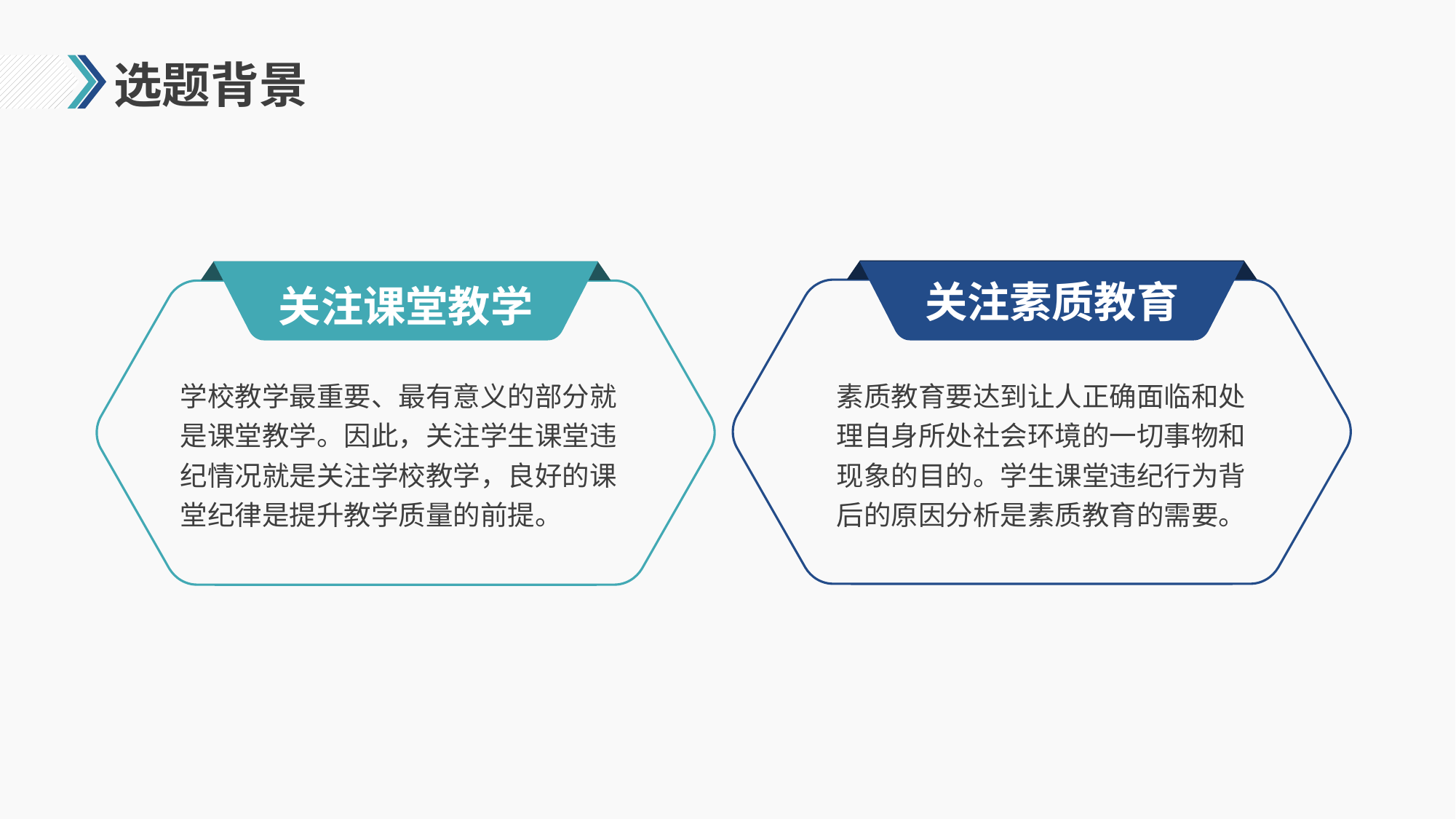

# 选题背景

关注素质教育
关注课堂教学

学校教学最重要、最有意义的部分就是课堂教学。因此，关注学生课堂违纪情况就是关注学校教学，良好的课堂纪律是提升教学质量的前提。
素质教育要达到让人正确面临和处理自身所处社会环境的一切事物和现象的目的。学生课堂违纪行为背后的原因分析是素质教育的需要。